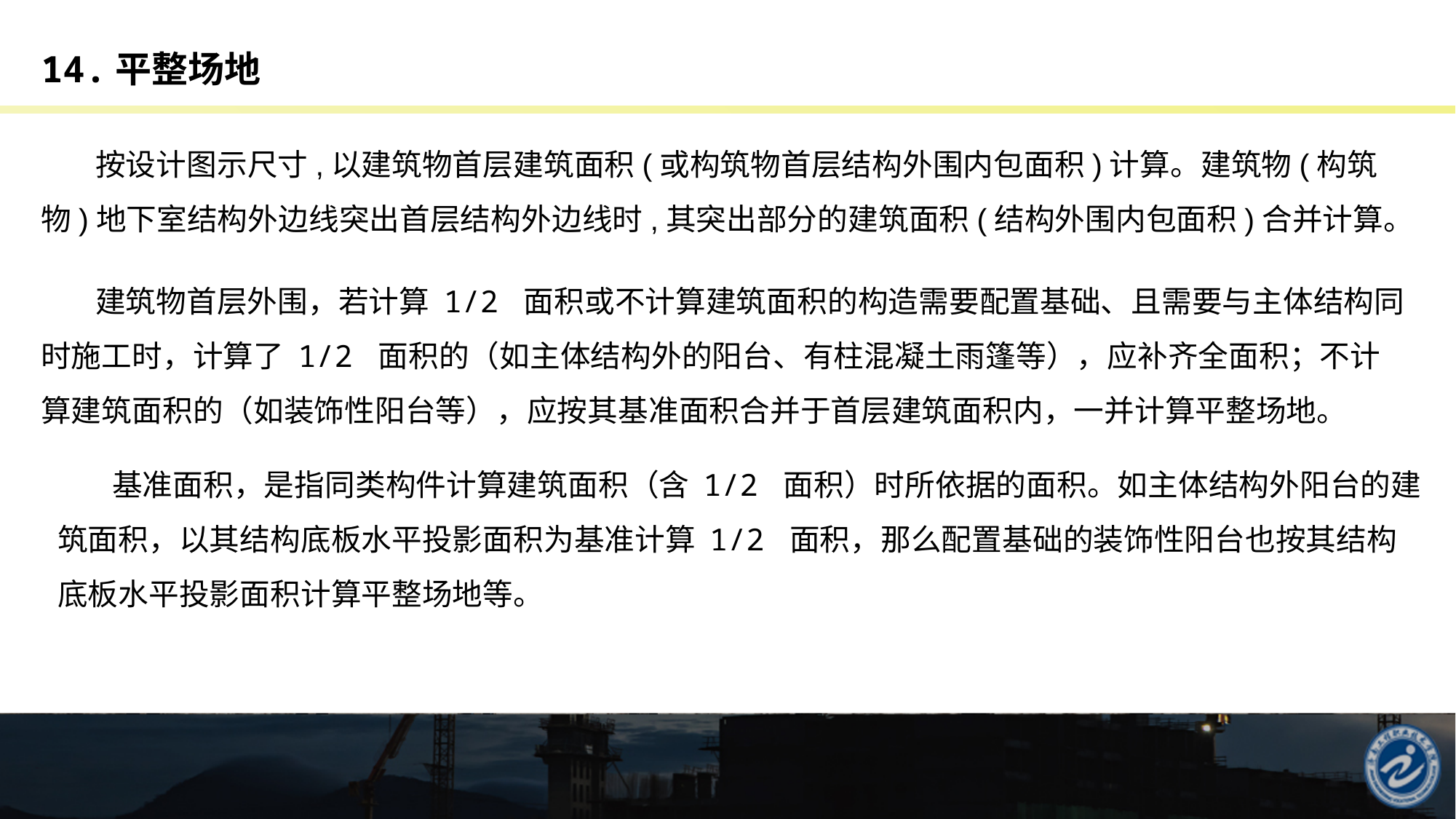

# 14.平整场地
按设计图示尺寸,以建筑物首层建筑面积(或构筑物首层结构外围内包面积)计算。建筑物(构筑物)地下室结构外边线突出首层结构外边线时,其突出部分的建筑面积(结构外围内包面积)合并计算。
建筑物首层外围，若计算 1/2 面积或不计算建筑面积的构造需要配置基础、且需要与主体结构同时施工时，计算了 1/2 面积的（如主体结构外的阳台、有柱混凝土雨篷等），应补齐全面积；不计算建筑面积的（如装饰性阳台等），应按其基准面积合并于首层建筑面积内，一并计算平整场地。
基准面积，是指同类构件计算建筑面积（含 1/2 面积）时所依据的面积。如主体结构外阳台的建筑面积，以其结构底板水平投影面积为基准计算 1/2 面积，那么配置基础的装饰性阳台也按其结构底板水平投影面积计算平整场地等。